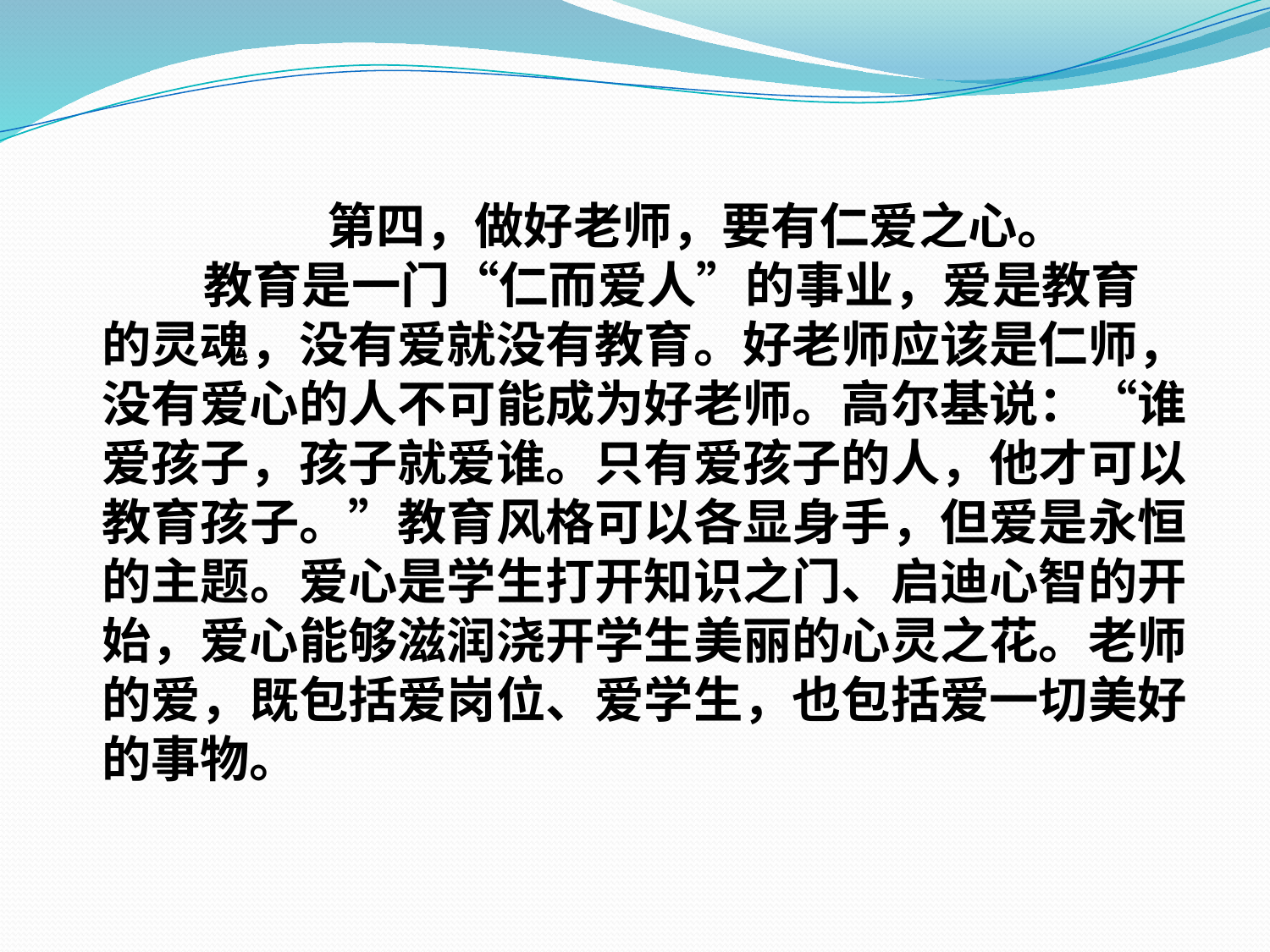

第四，做好老师，要有仁爱之心。
        教育是一门“仁而爱人”的事业，爱是教育的灵魂，没有爱就没有教育。好老师应该是仁师，没有爱心的人不可能成为好老师。高尔基说：“谁爱孩子，孩子就爱谁。只有爱孩子的人，他才可以教育孩子。”教育风格可以各显身手，但爱是永恒的主题。爱心是学生打开知识之门、启迪心智的开始，爱心能够滋润浇开学生美丽的心灵之花。老师的爱，既包括爱岗位、爱学生，也包括爱一切美好的事物。